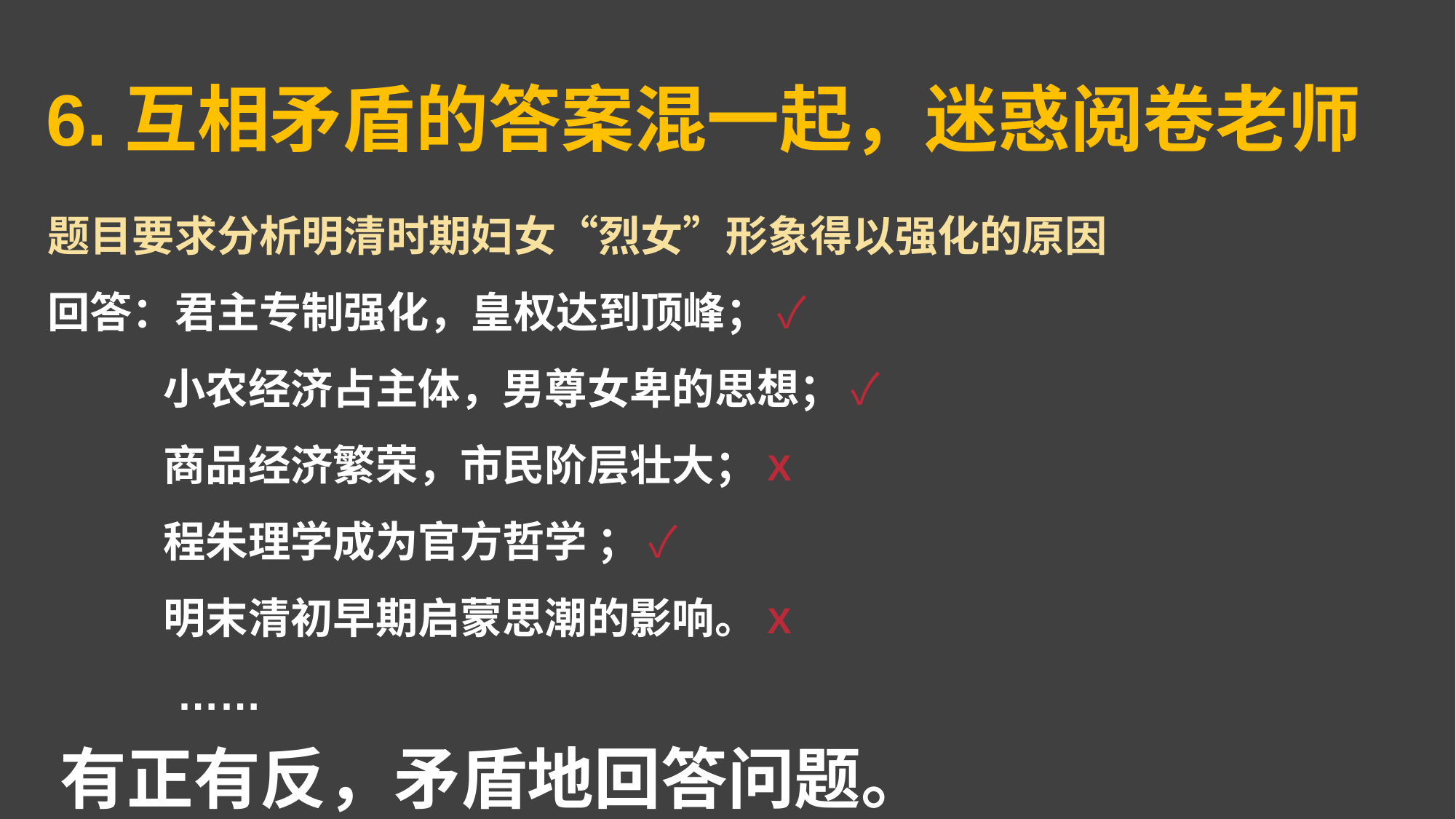

6.互相矛盾的答案混一起，迷惑阅卷老师
题目要求分析明清时期妇女“烈女”形象得以强化的原因
回答：君主专制强化，皇权达到顶峰； ✓
           小农经济占主体，男尊女卑的思想； ✓
           商品经济繁荣，市民阶层壮大；X
           程朱理学成为官方哲学 ； ✓
           明末清初早期启蒙思潮的影响。X
           ……
有正有反，矛盾地回答问题。